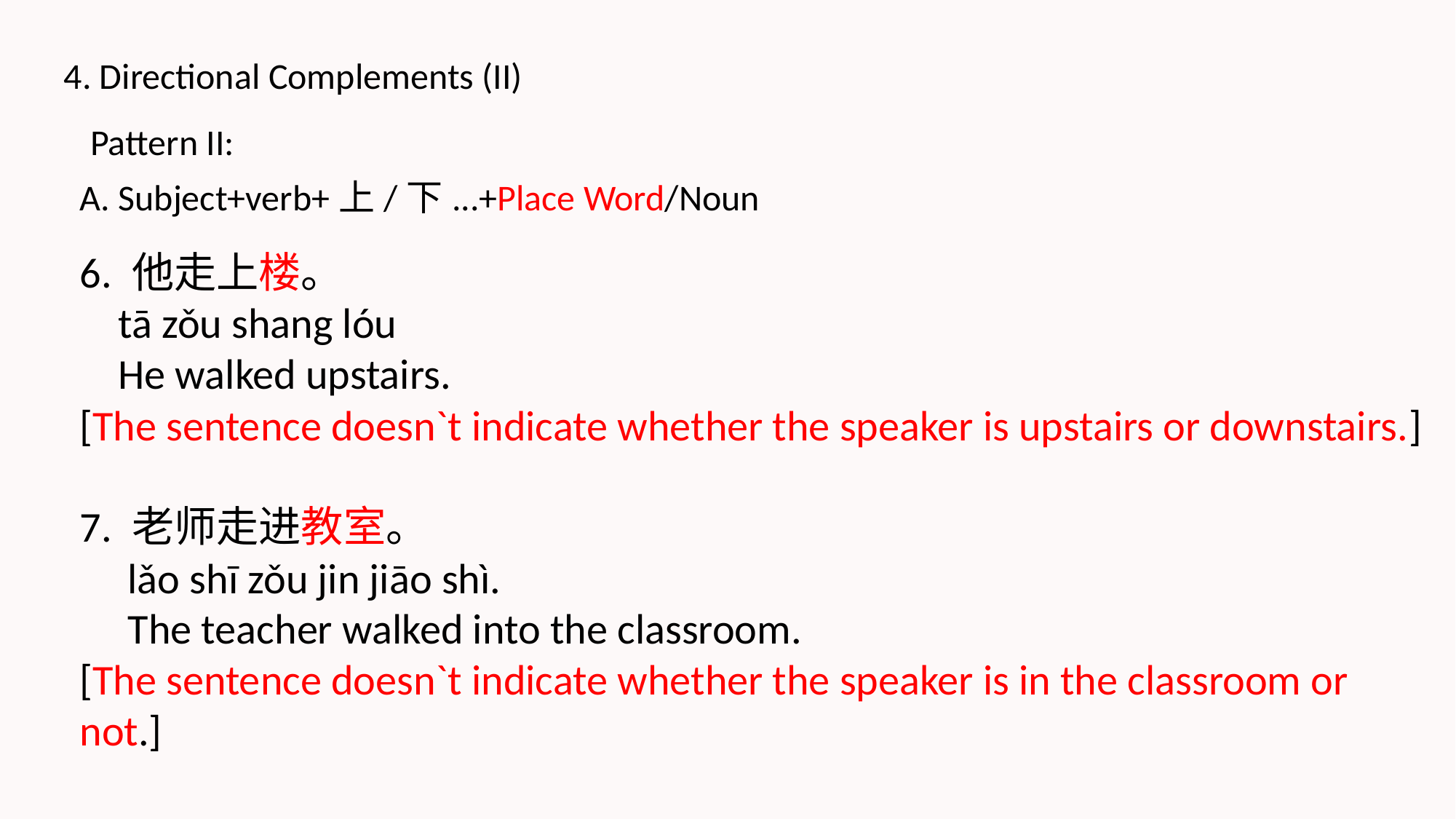

4. Directional Complements (II)
Pattern II:
A. Subject+verb+上/下...+Place Word/Noun
6. 他走上楼。
    tā zǒu shang lóu
    He walked upstairs.
[The sentence doesn`t indicate whether the speaker is upstairs or downstairs.]

7. 老师走进教室。
     lǎo shī zǒu jin jiāo shì.
     The teacher walked into the classroom.
[The sentence doesn`t indicate whether the speaker is in the classroom or not.]